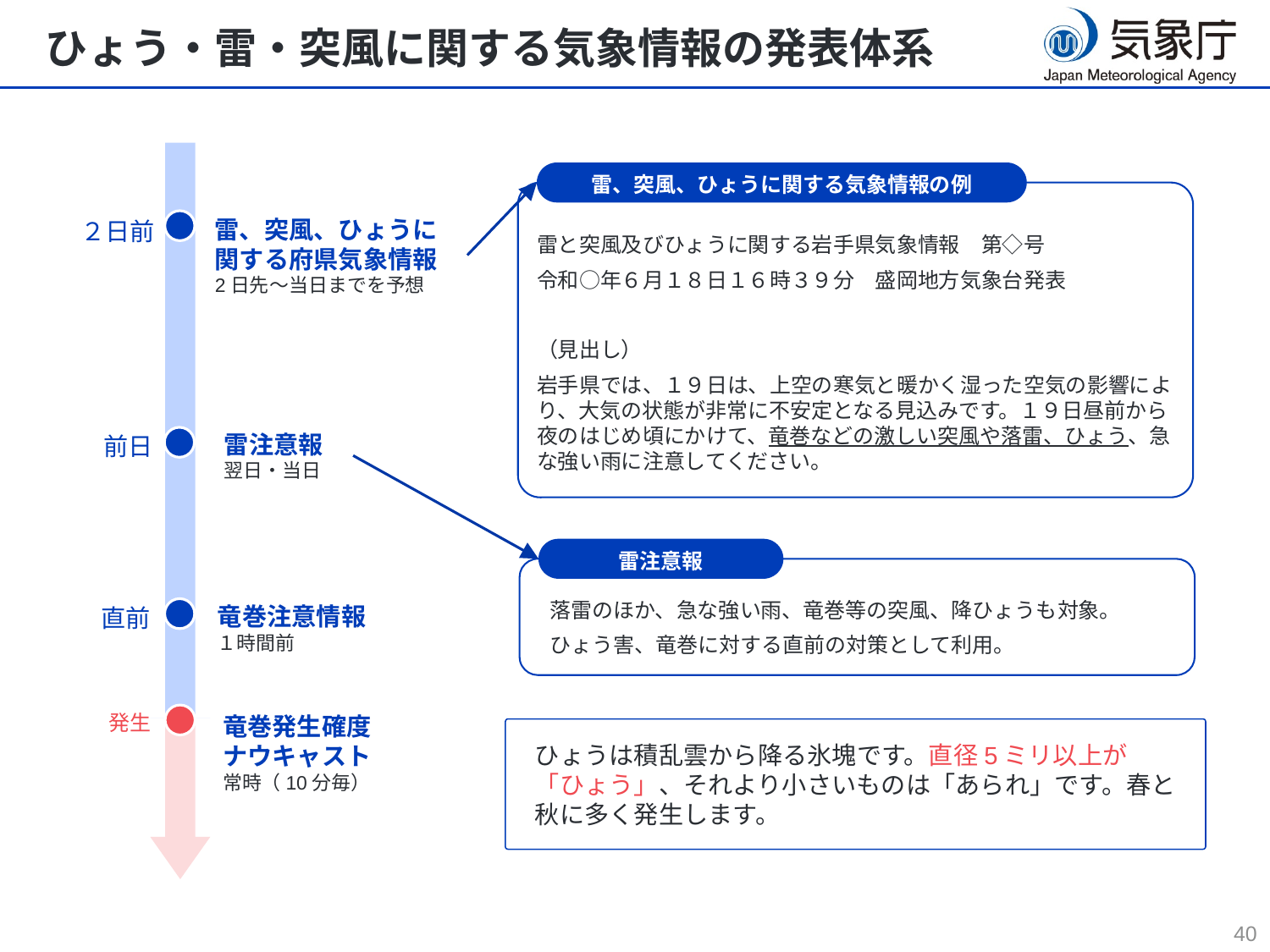

# ひょう・雷・突風に関する気象情報の発表体系
雷、突風、ひょうに関する気象情報の例
雷と突風及びひょうに関する岩手県気象情報　第◇号
令和○年６月１８日１６時３９分　盛岡地方気象台発表

（見出し）
岩手県では、１９日は、上空の寒気と暖かく湿った空気の影響により、大気の状態が非常に不安定となる見込みです。１９日昼前から夜のはじめ頃にかけて、竜巻などの激しい突風や落雷、ひょう、急な強い雨に注意してください。
雷、突風、ひょうに関する府県気象情報
2日先～当日までを予想
２日前

雷注意報
翌日・当日
前日

雷注意報
落雷のほか、急な強い雨、竜巻等の突風、降ひょうも対象。
ひょう害、竜巻に対する直前の対策として利用。
竜巻注意情報
１時間前
直前

発生

竜巻発生確度ナウキャスト
常時（10分毎）
ひょうは積乱雲から降る氷塊です。直径5ミリ以上が「ひょう」、それより小さいものは「あられ」です。春と秋に多く発生します。

40